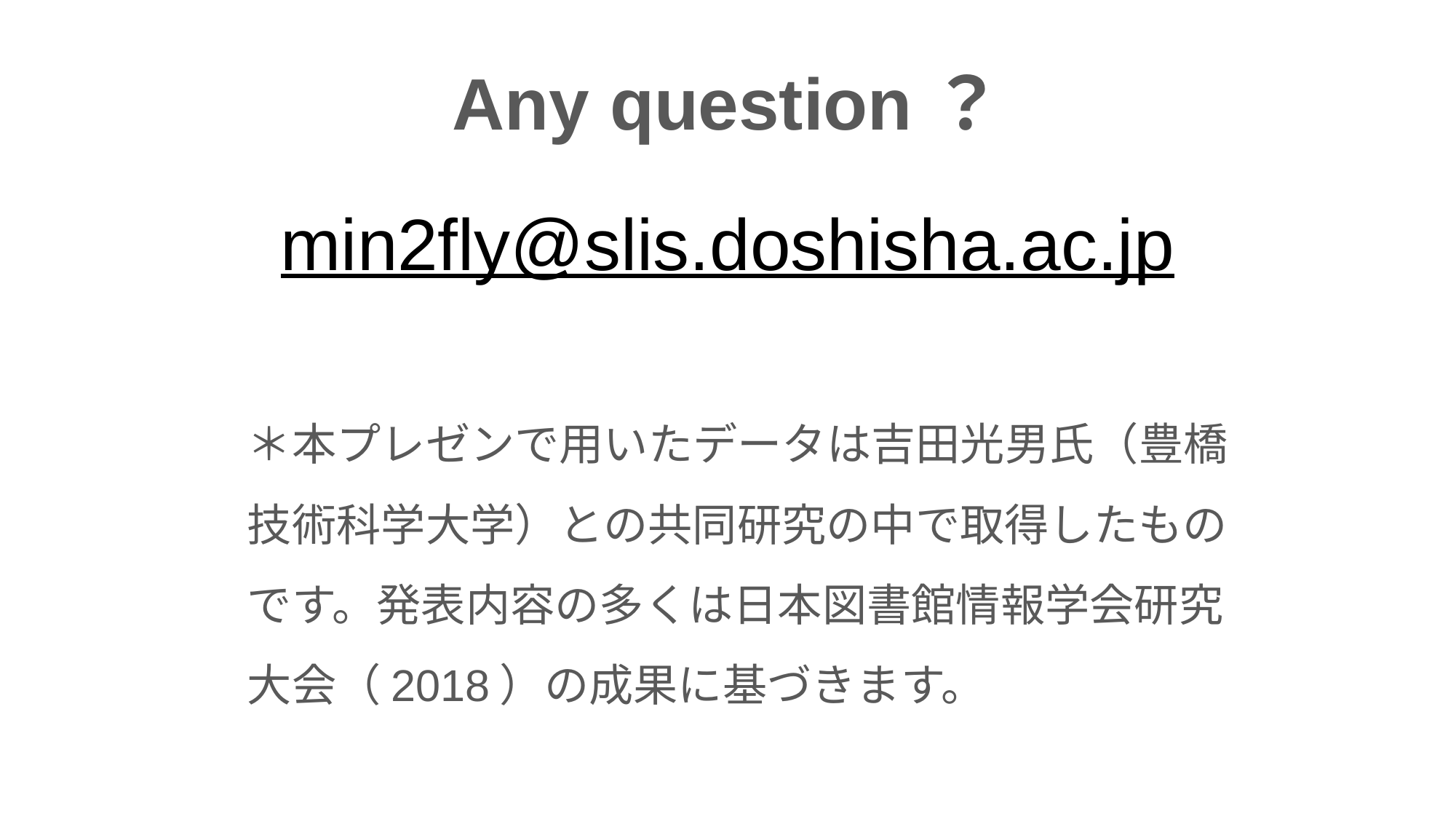

# Any question？
min2fly@slis.doshisha.ac.jp
＊本プレゼンで用いたデータは吉田光男氏（豊橋技術科学大学）との共同研究の中で取得したものです。発表内容の多くは日本図書館情報学会研究大会（2018）の成果に基づきます。